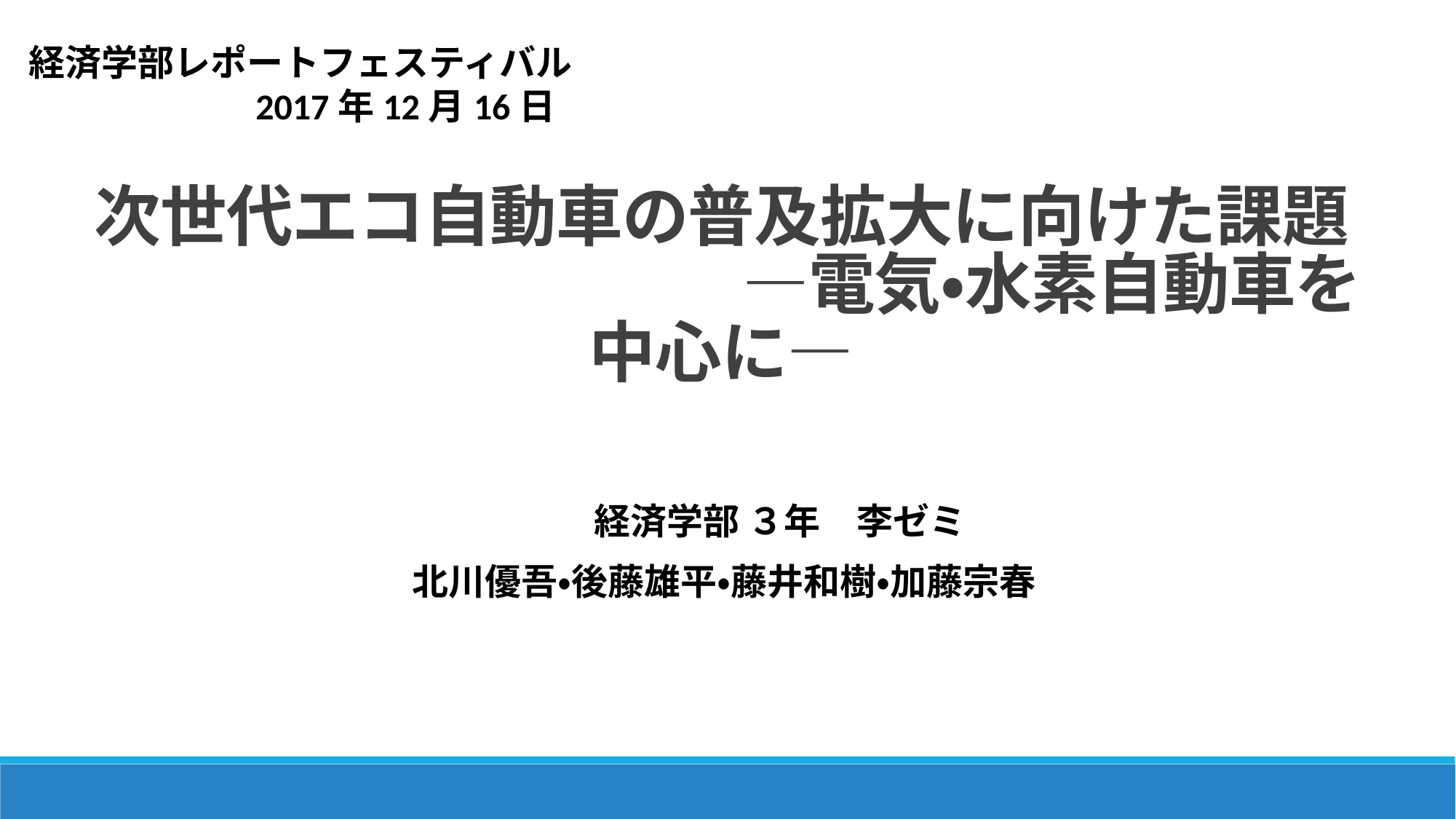

経済学部レポートフェスティバル
　　　　　　2017年12月16日
次世代エコ自動車の普及拡大に向けた課題
　　　　　　　　　　―電気・水素自動車を中心に―
　　　　　経済学部 ３年　李ゼミ
北川優吾・後藤雄平・藤井和樹・加藤宗春